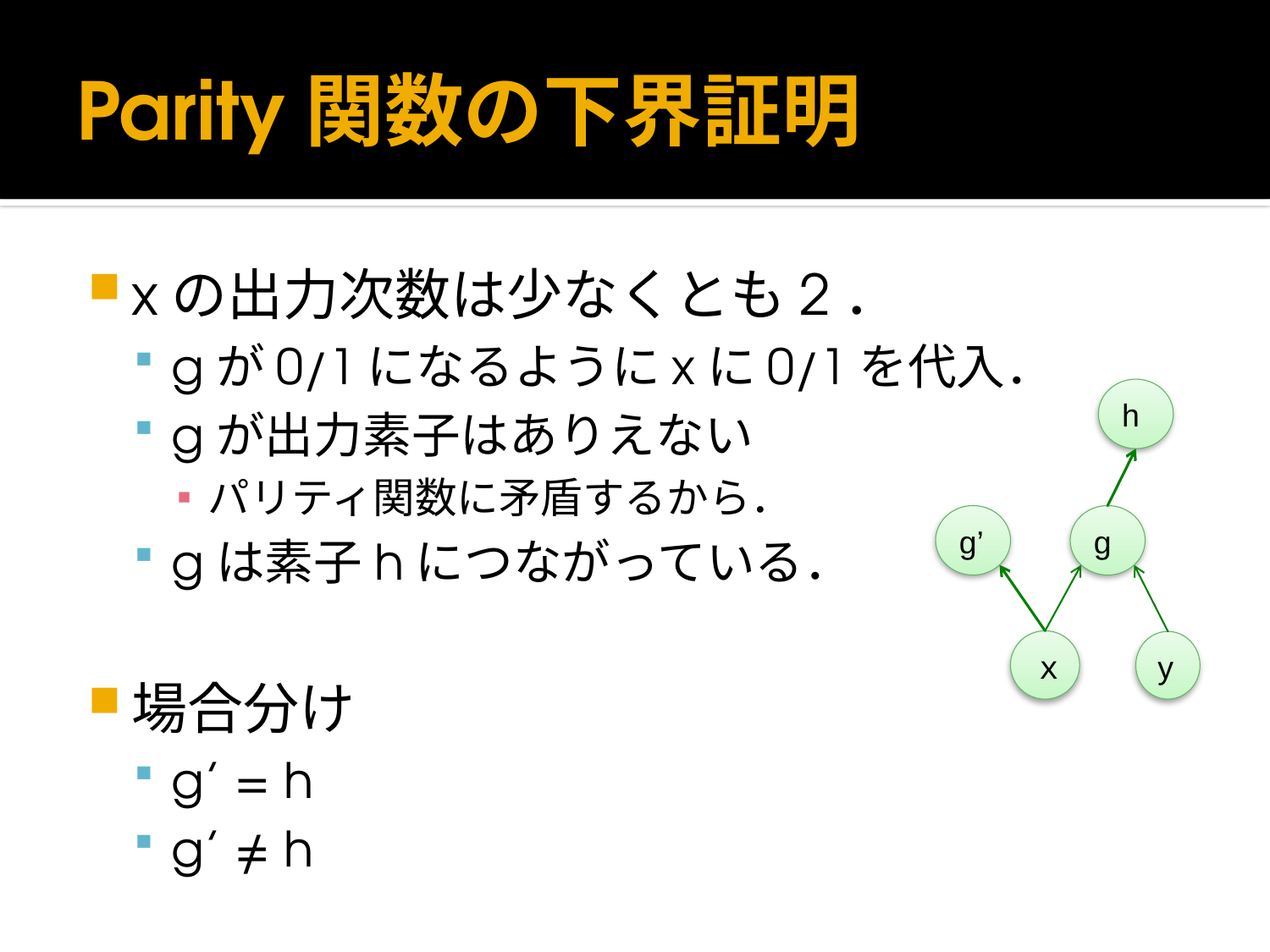

# Parity関数の下界証明
xの出力次数は少なくとも2．
gが0/1になるようにxに0/1を代入．
gが出力素子はありえない
パリティ関数に矛盾するから．
gは素子hにつながっている．

場合分け
g’ = h
g’ ≠ h

h
g’
g
ｘ
y